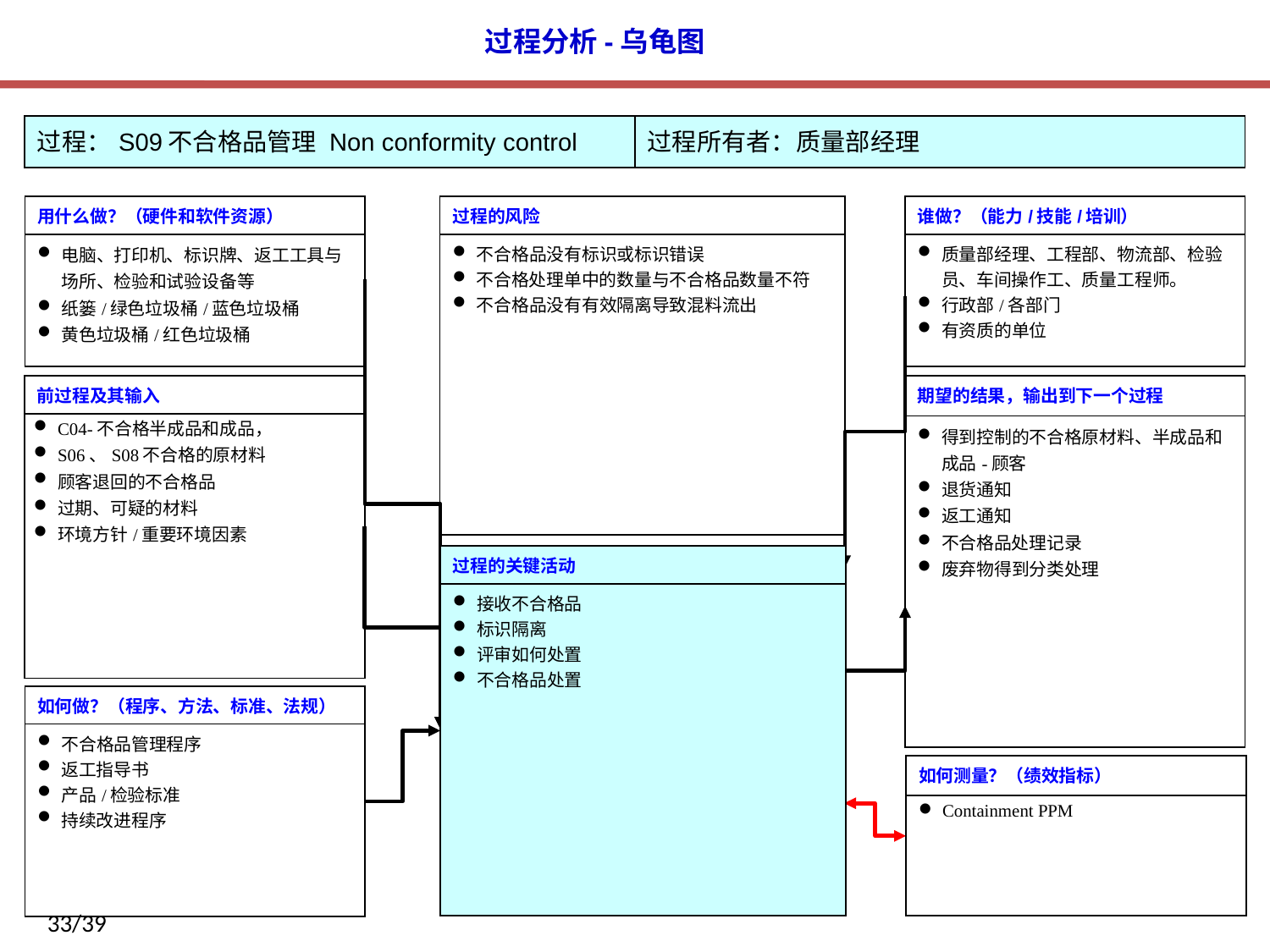

| 过程：S09不合格品管理 Non conformity control | 过程所有者：质量部经理 |
| --- | --- |
| 用什么做？（硬件和软件资源） |
| --- |
| 电脑、打印机、标识牌、返工工具与场所、检验和试验设备等 纸篓/绿色垃圾桶/蓝色垃圾桶 黄色垃圾桶/红色垃圾桶 |
| 过程的风险 |
| --- |
| 不合格品没有标识或标识错误 不合格处理单中的数量与不合格品数量不符 不合格品没有有效隔离导致混料流出 |
| 谁做？（能力/技能/培训） |
| --- |
| 质量部经理、工程部、物流部、检验员、车间操作工、质量工程师。 行政部/各部门 有资质的单位 |
| 前过程及其输入 |
| --- |
| C04-不合格半成品和成品， S06、S08不合格的原材料 顾客退回的不合格品 过期、可疑的材料 环境方针/重要环境因素 |
| 期望的结果，输出到下一个过程 |
| --- |
| 得到控制的不合格原材料、半成品和成品-顾客 退货通知 返工通知 不合格品处理记录 废弃物得到分类处理 |
| 过程的关键活动 |
| --- |
| 接收不合格品 标识隔离 评审如何处置 不合格品处置 |
| 如何做？（程序、方法、标准、法规） |
| --- |
| 不合格品管理程序 返工指导书 产品/检验标准 持续改进程序 |
| 如何测量？（绩效指标） |
| --- |
| Containment PPM |
33/39